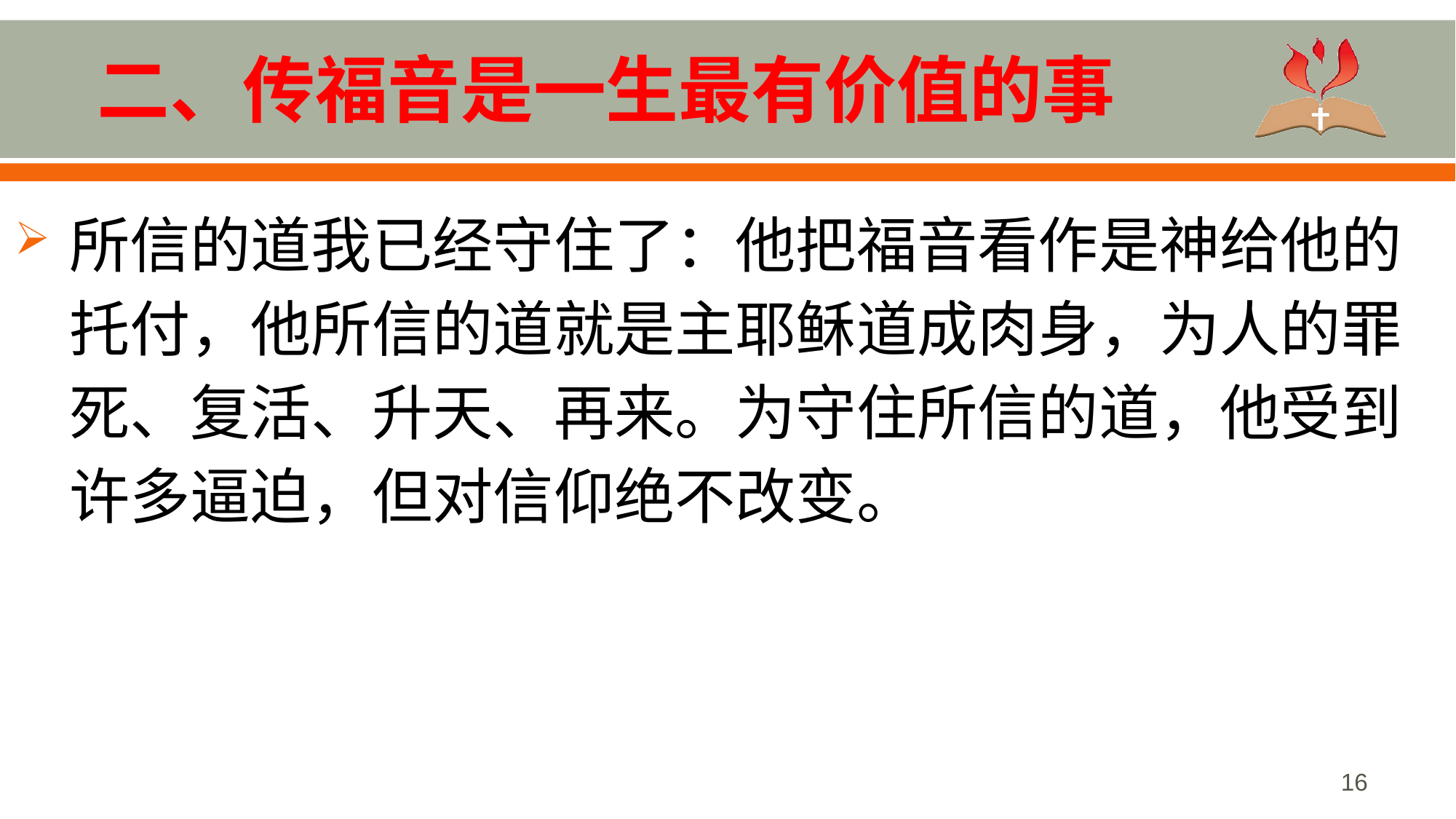

# 二、传福音是一生最有价值的事
所信的道我已经守住了：他把福音看作是神给他的托付，他所信的道就是主耶稣道成肉身，为人的罪死、复活、升天、再来。为守住所信的道，他受到许多逼迫，但对信仰绝不改变。

16